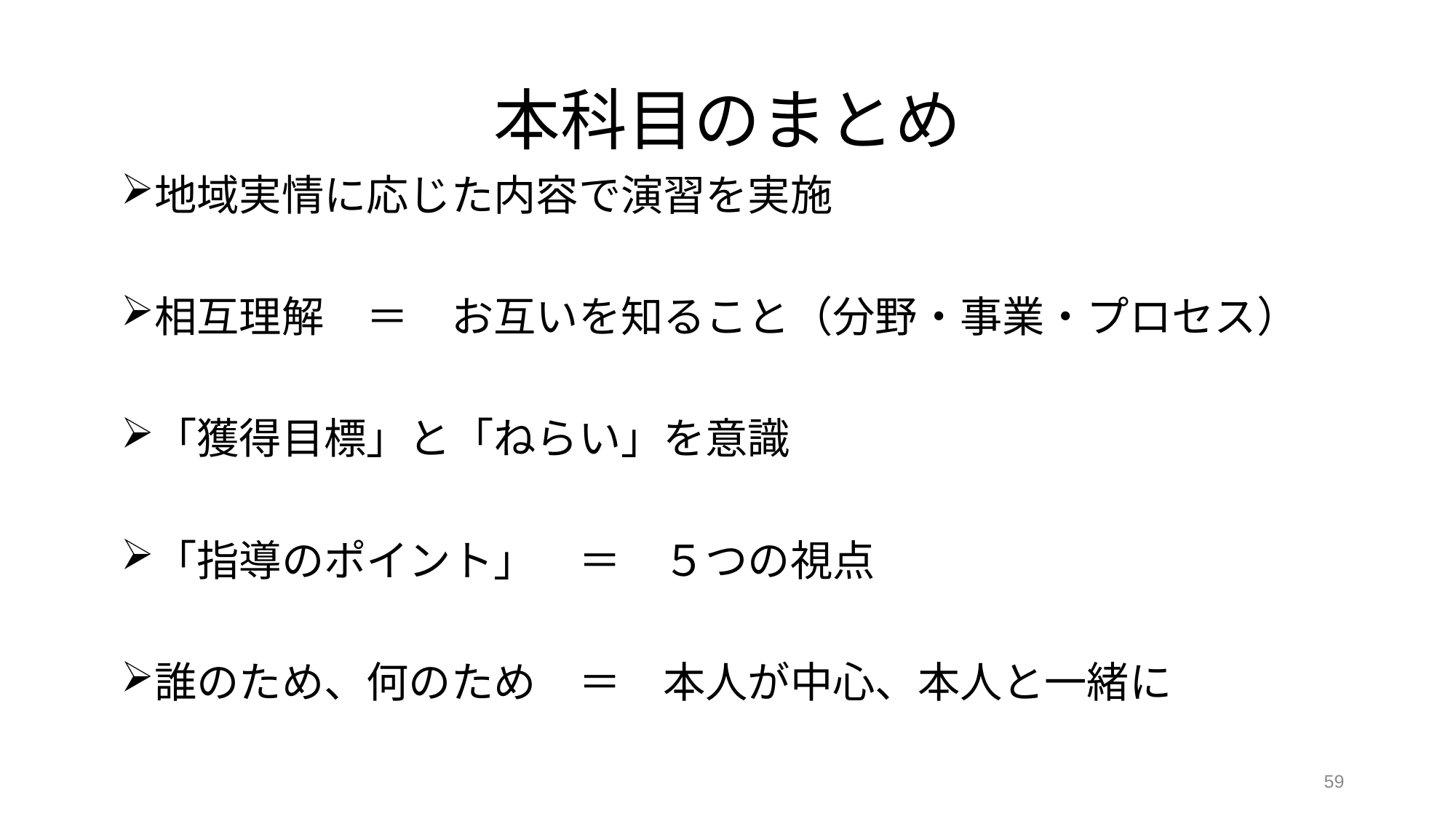

# 本科目のまとめ
地域実情に応じた内容で演習を実施

相互理解　＝　お互いを知ること（分野・事業・プロセス）

「獲得目標」と「ねらい」を意識

「指導のポイント」　＝　５つの視点

誰のため、何のため　＝　本人が中心、本人と一緒に

59